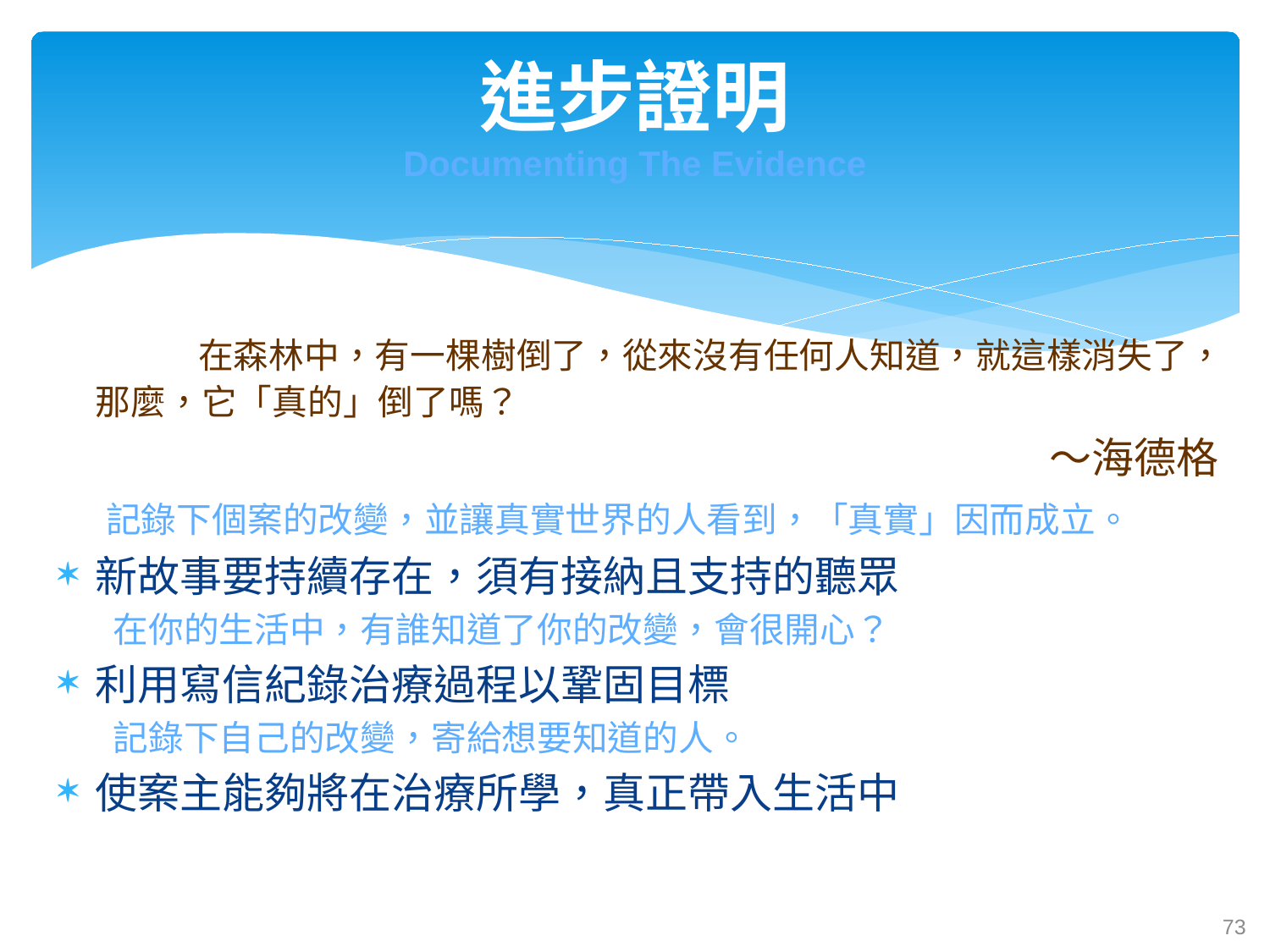

進步證明
Documenting The Evidence
          在森林中，有一棵樹倒了，從來沒有任何人知道，就這樣消失了，那麼，它「真的」倒了嗎？
〜海德格
    記錄下個案的改變，並讓真實世界的人看到，「真實」因而成立。
新故事要持續存在，須有接納且支持的聽眾
      在你的生活中，有誰知道了你的改變，會很開心？
利用寫信紀錄治療過程以鞏固目標
      記錄下自己的改變，寄給想要知道的人。
使案主能夠將在治療所學，真正帶入生活中
73